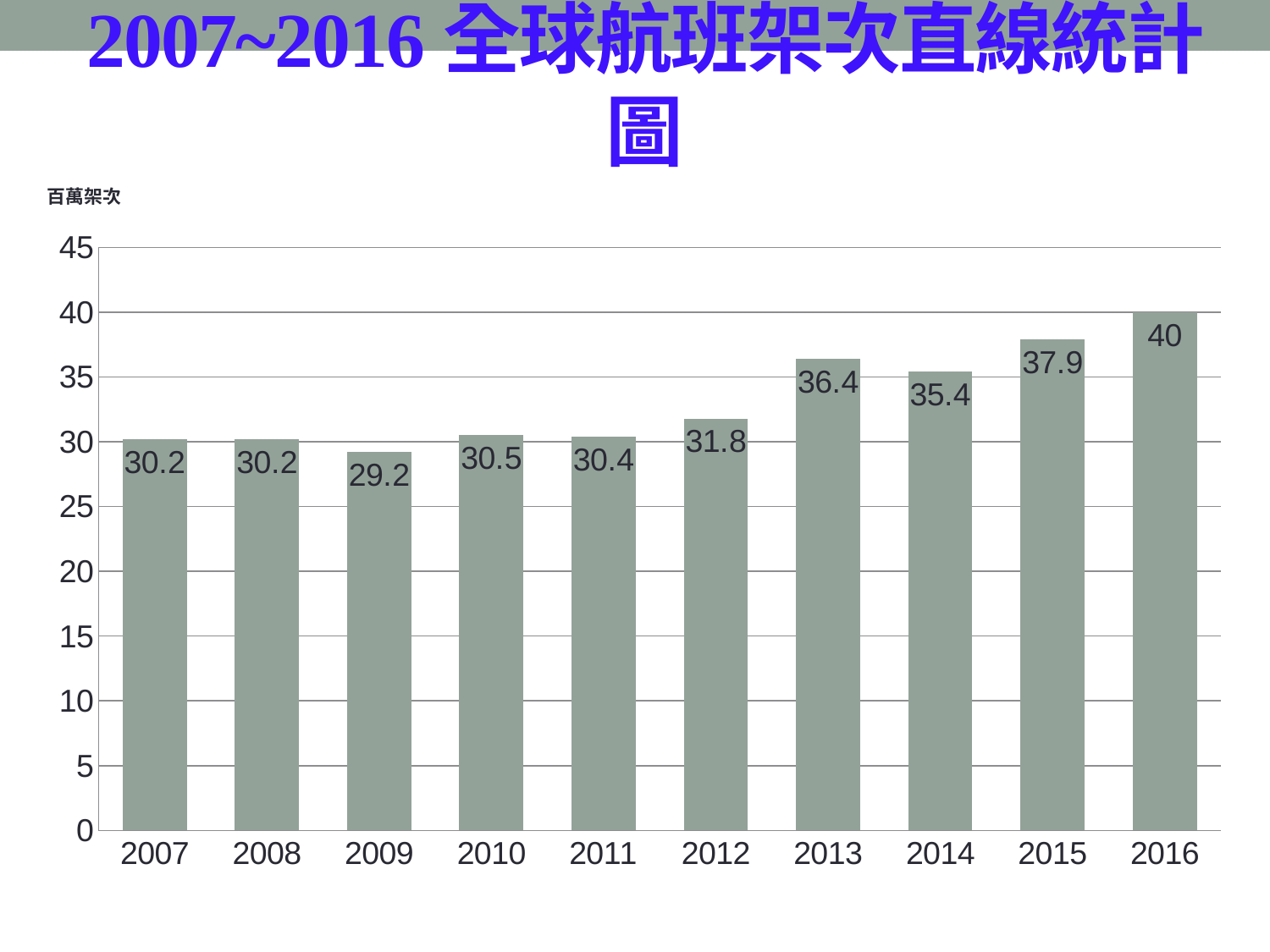

# 2007~2016全球航班架次直線統計圖

### Chart: 百萬架次

| Category | 數列 1 |
|---|---|
| 2007 | 30.2 |
| 2008 | 30.2 |
| 2009 | 29.2 |
| 2010 | 30.5 |
| 2011 | 30.4 |
| 2012 | 31.8 |
| 2013 | 36.4 |
| 2014 | 35.4 |
| 2015 | 37.9 |
| 2016 | 40.0 |